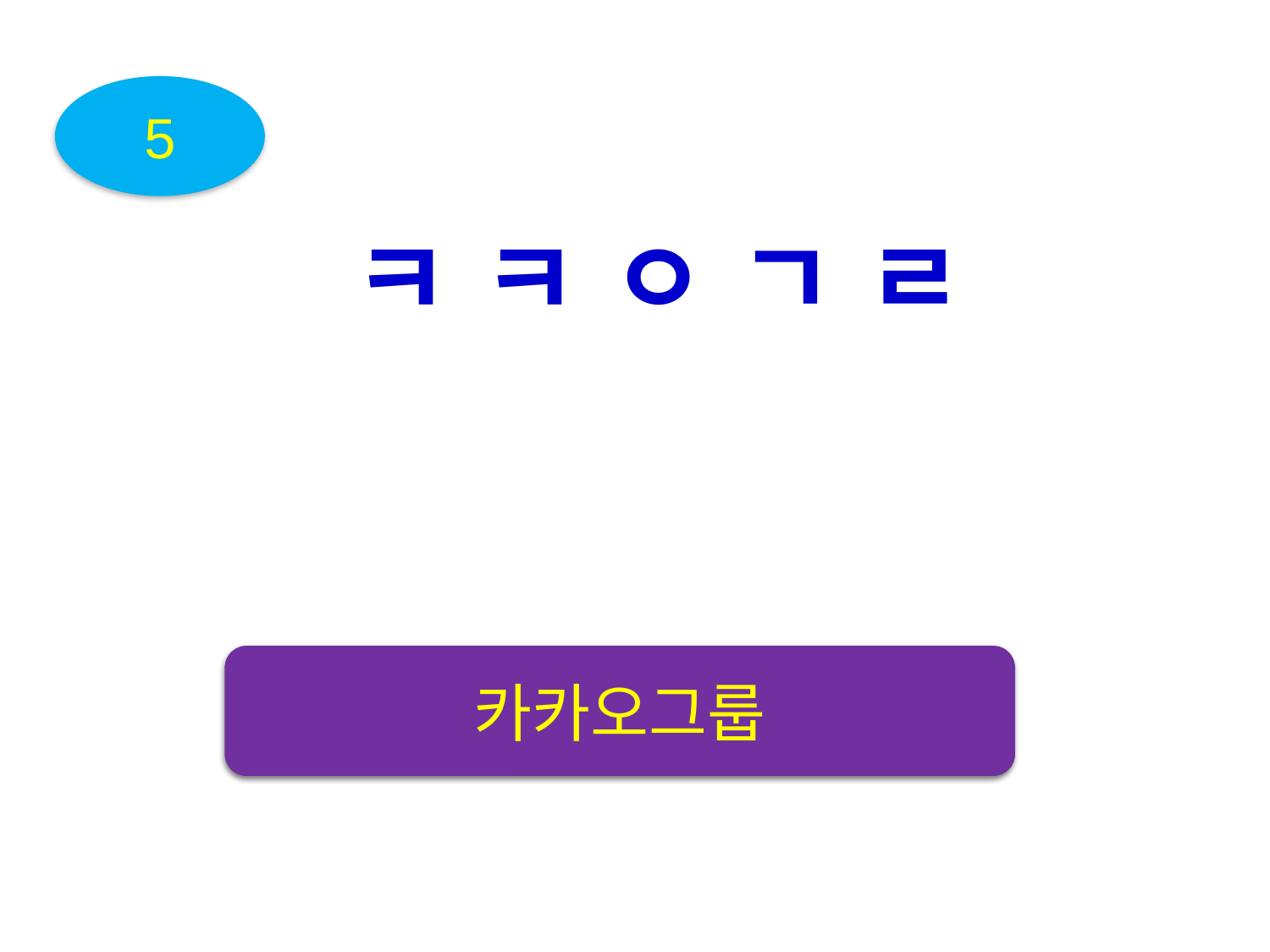

5
ㅋ ㅋ ㅇ ㄱ ㄹ
스마트폰
카카오그룹